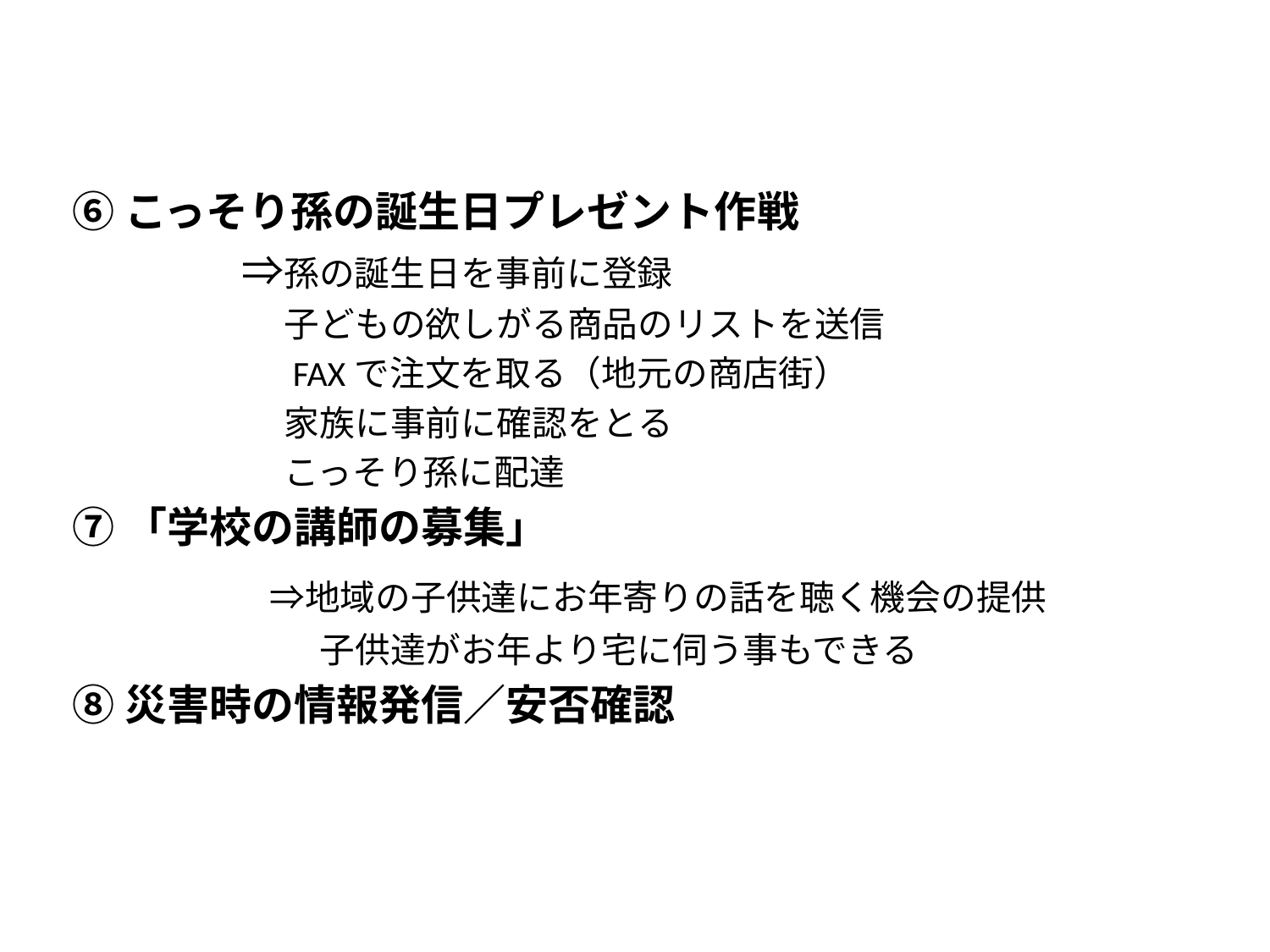

#
⑥こっそり孫の誕生日プレゼント作戦
　　　　⇒孫の誕生日を事前に登録
　　　　　　子どもの欲しがる商品のリストを送信
　　　　　　FAXで注文を取る（地元の商店街）
　　　　　　家族に事前に確認をとる
　　　　　　こっそり孫に配達
⑦「学校の講師の募集」
　　　　⇒地域の子供達にお年寄りの話を聴く機会の提供
　　　　　　　子供達がお年より宅に伺う事もできる
⑧災害時の情報発信／安否確認